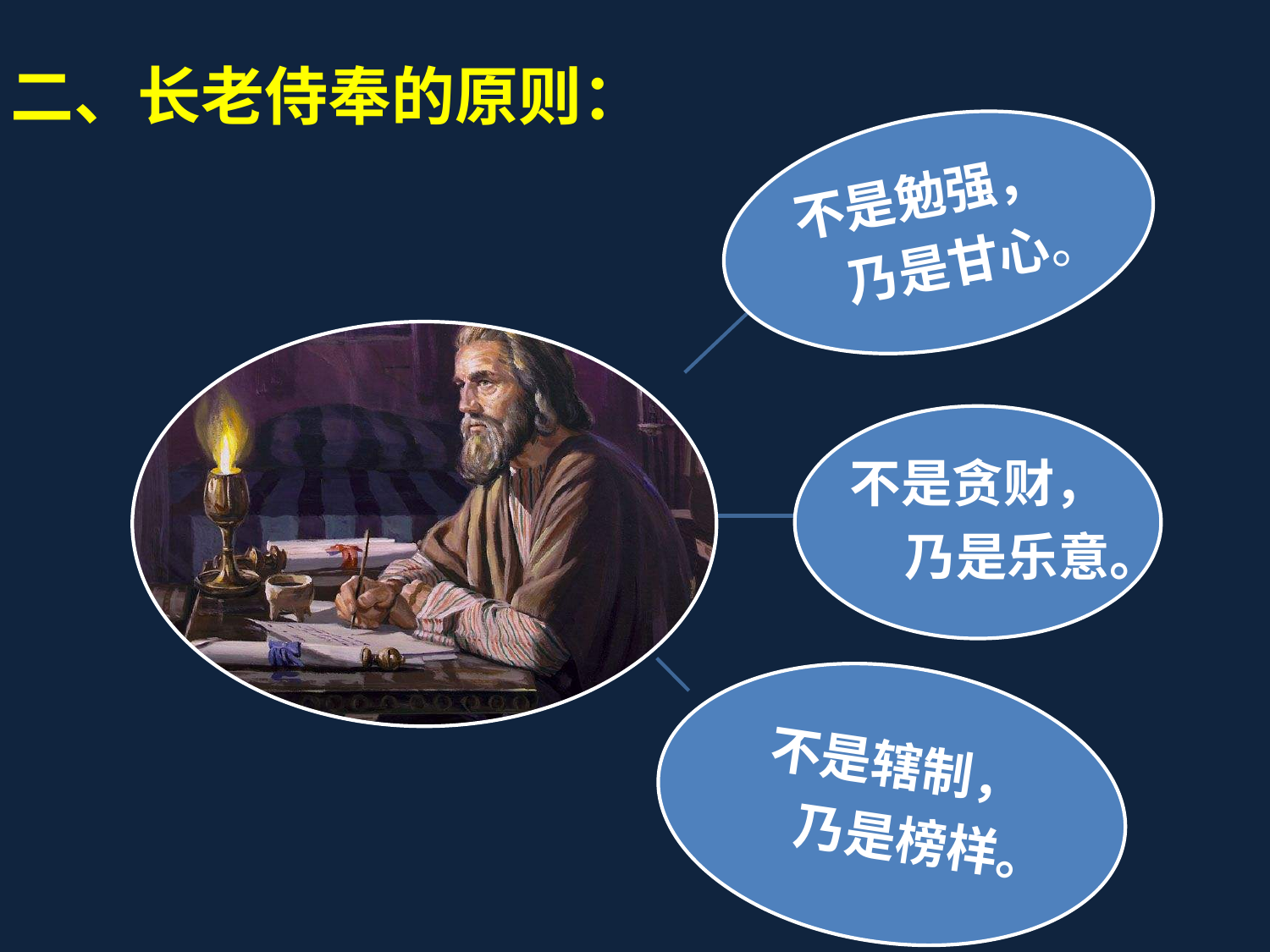

二、长老侍奉的原则：
不是勉强，
    乃是甘心。

不是贪财，
    乃是乐意。

 不是辖制，
     乃是榜样。